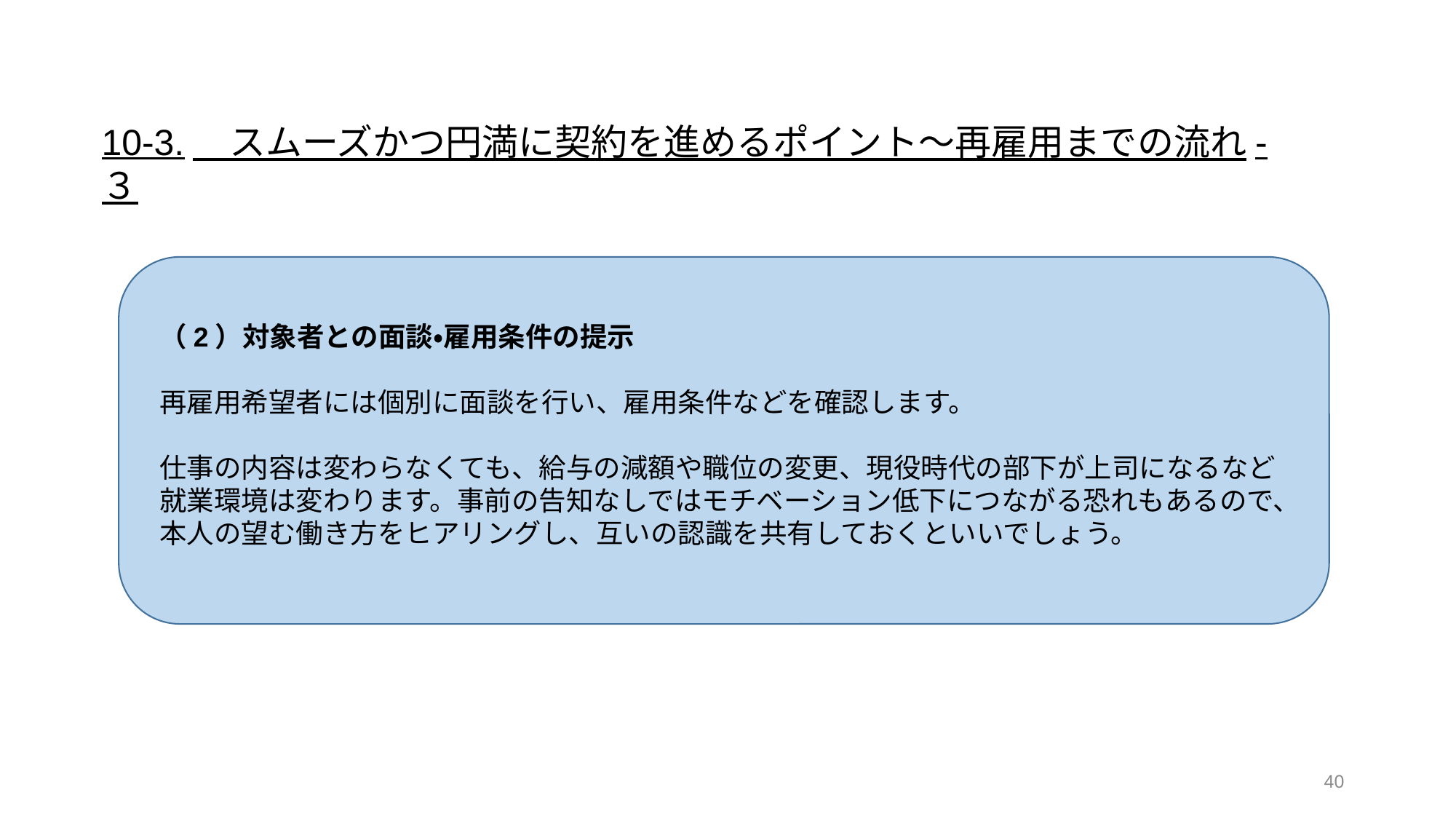

10-3.　スムーズかつ円満に契約を進めるポイント〜再雇用までの流れ-３

（2）対象者との面談・雇用条件の提示

再雇用希望者には個別に面談を行い、雇用条件などを確認します。
仕事の内容は変わらなくても、給与の減額や職位の変更、現役時代の部下が上司になるなど就業環境は変わります。事前の告知なしではモチベーション低下につながる恐れもあるので、本人の望む働き方をヒアリングし、互いの認識を共有しておくといいでしょう。
40